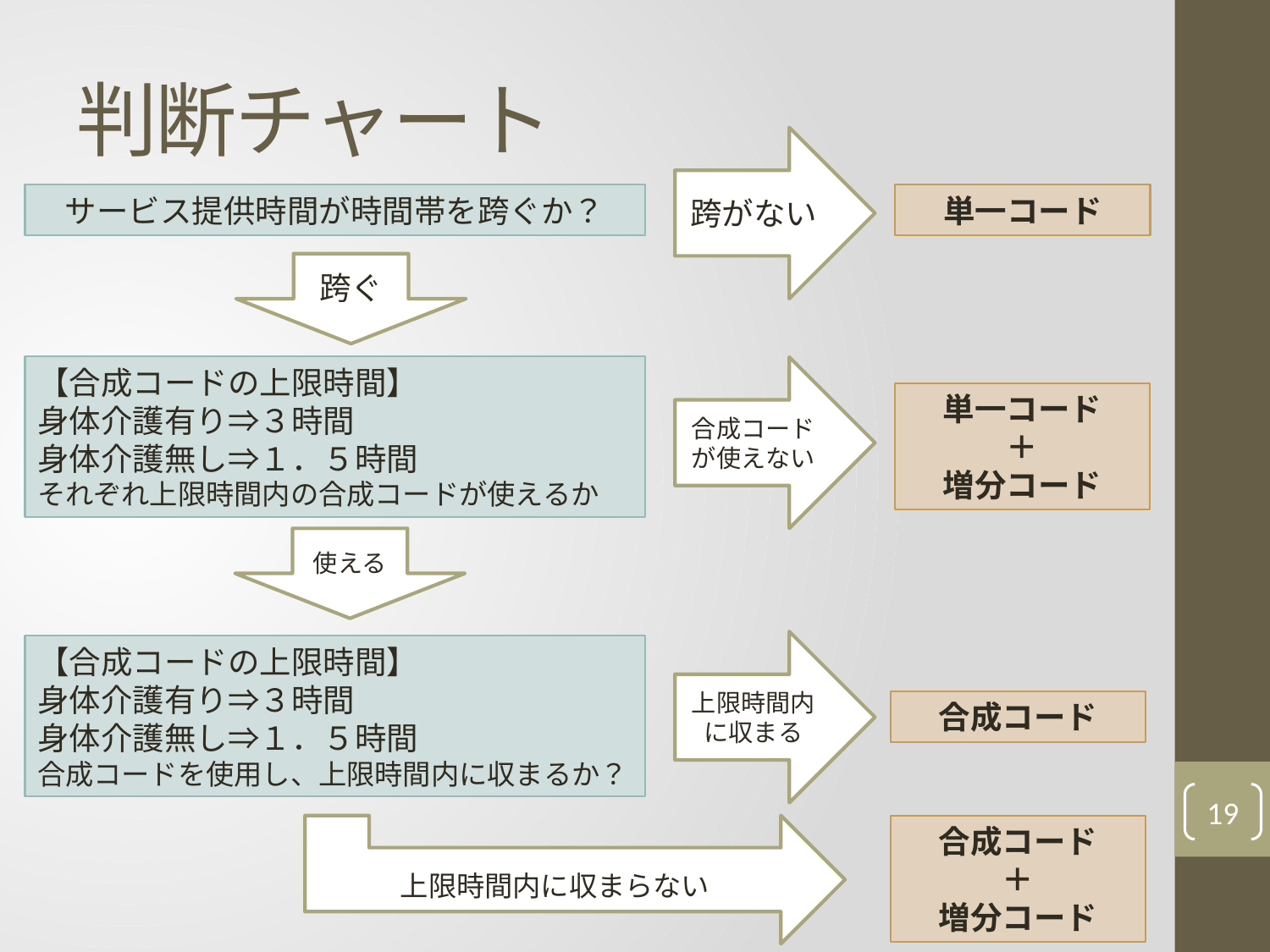

# 判断チャート
跨がない
サービス提供時間が時間帯を跨ぐか？
単一コード
跨ぐ
【合成コードの上限時間】
身体介護有り⇒３時間
身体介護無し⇒１．５時間
それぞれ上限時間内の合成コードが使えるか
合成コードが使えない
単一コード
＋
増分コード
使える

上限時間内に収まる
【合成コードの上限時間】
身体介護有り⇒３時間
身体介護無し⇒１．５時間
合成コードを使用し、上限時間内に収まるか？
合成コード
19
合成コード
＋
増分コード
上限時間内に収まらない